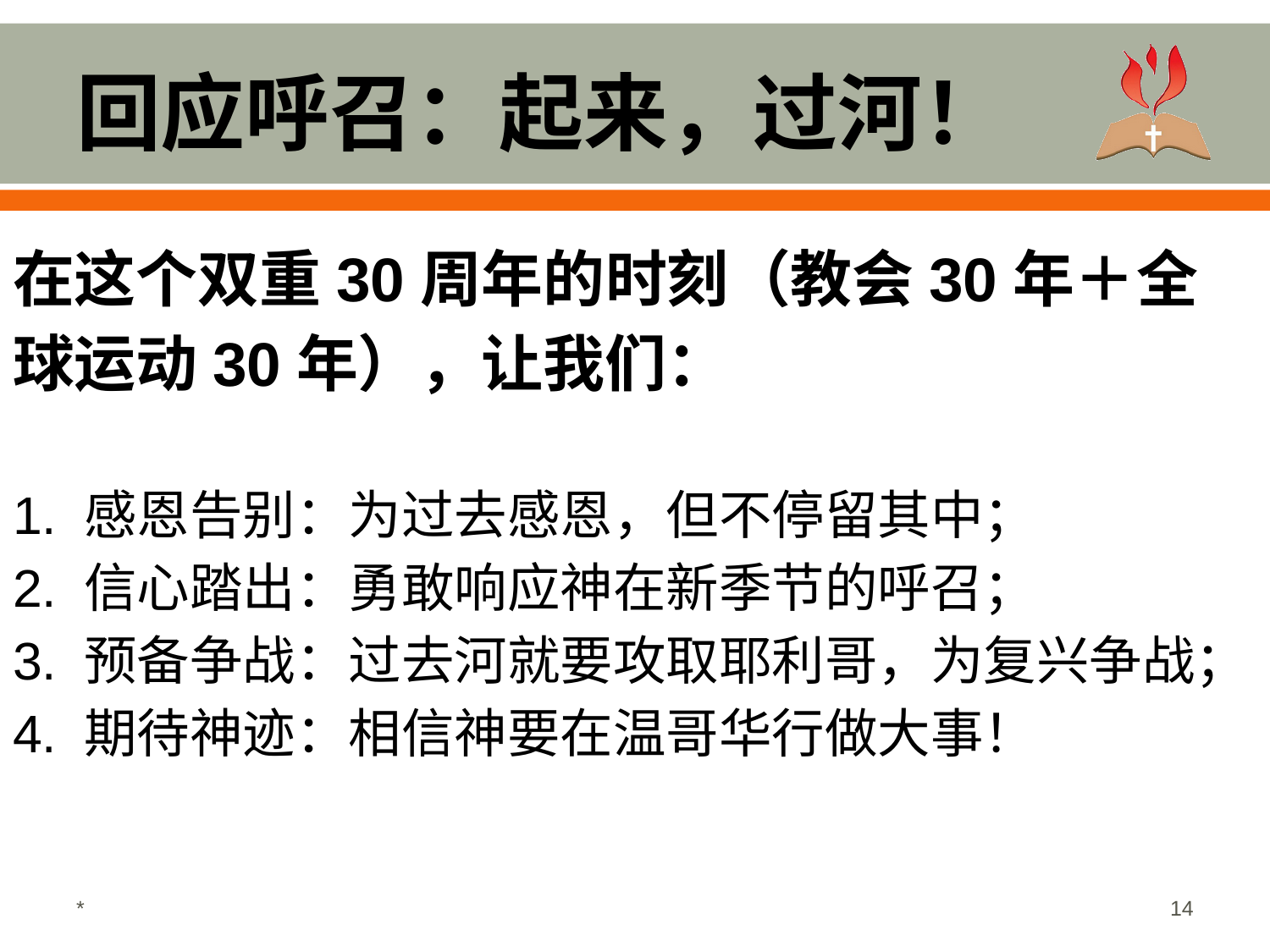

# 回应呼召：起来，过河！
在这个双重30周年的时刻（教会30年＋全球运动30年），让我们：

1. 感恩告别：为过去感恩，但不停留其中；
2. 信心踏出：勇敢响应神在新季节的呼召；
3. 预备争战：过去河就要攻取耶利哥，为复兴争战；
4. 期待神迹：相信神要在温哥华行做大事！

*
14